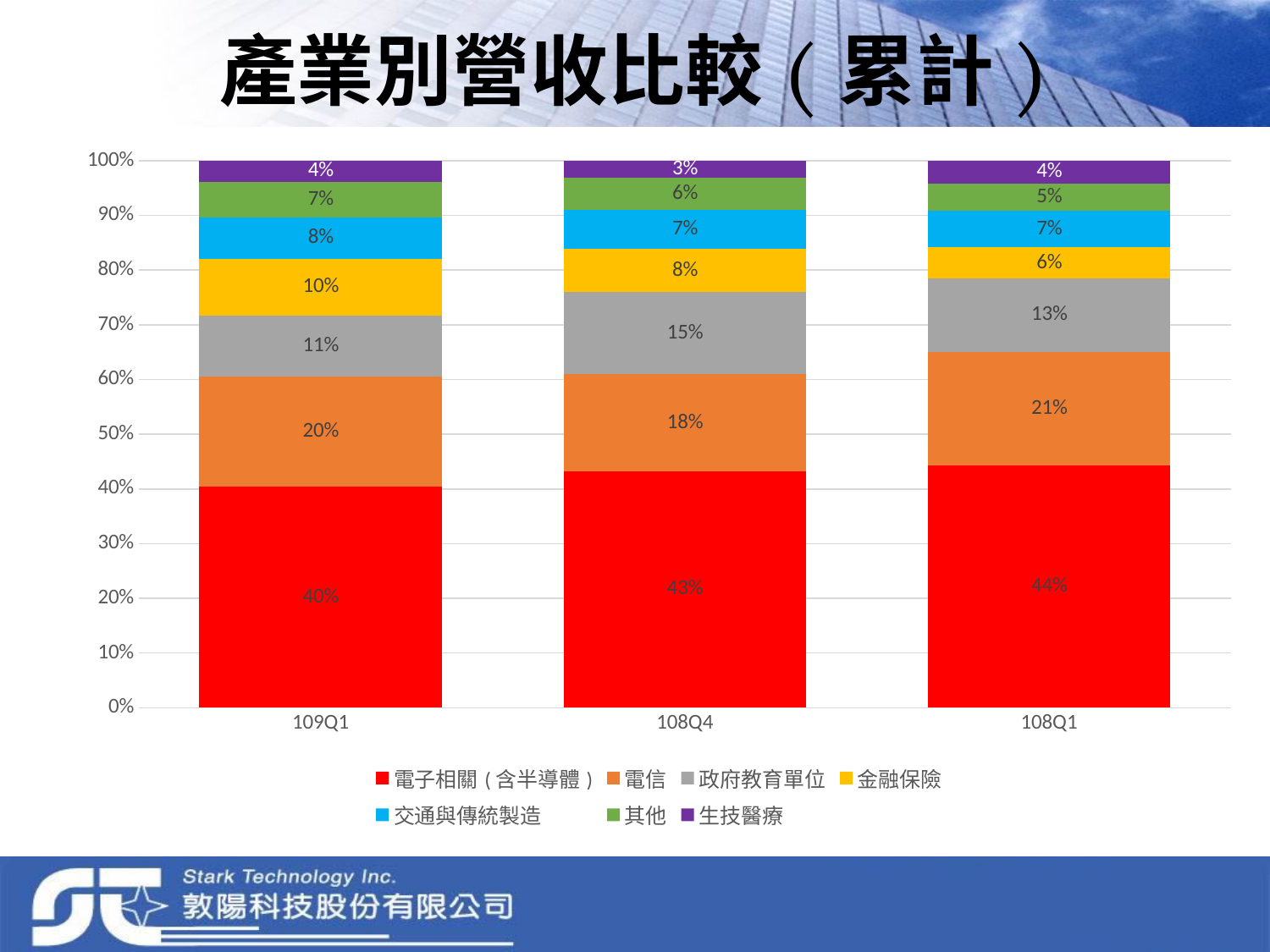

# 產業別營收比較(累計)

### Chart

| Category | 電子相關(含半導體) | 電信 | 政府教育單位 | 金融保險 | 交通與傳統製造 | 其他 | 生技醫療 |
|---|---|---|---|---|---|---|---|
| 109Q1 | 0.403880525019606 | 0.2011439920876761 | 0.11247425005814199 | 0.10312214138560995 | 0.07509647374461395 | 0.06552225531146245 | 0.03876036239288977 |
| 108Q4 | 0.4322070762524577 | 0.17710817519959027 | 0.15007555622593396 | 0.07945524524980194 | 0.07168890124886278 | 0.057788437103969796 | 0.03167660871938346 |
| 108Q1 | 0.443263392073698 | 0.2069527091316411 | 0.13387746368840917 | 0.057518054924680276 | 0.06623817875270493 | 0.050315134557096346 | 0.04183506687177022 |